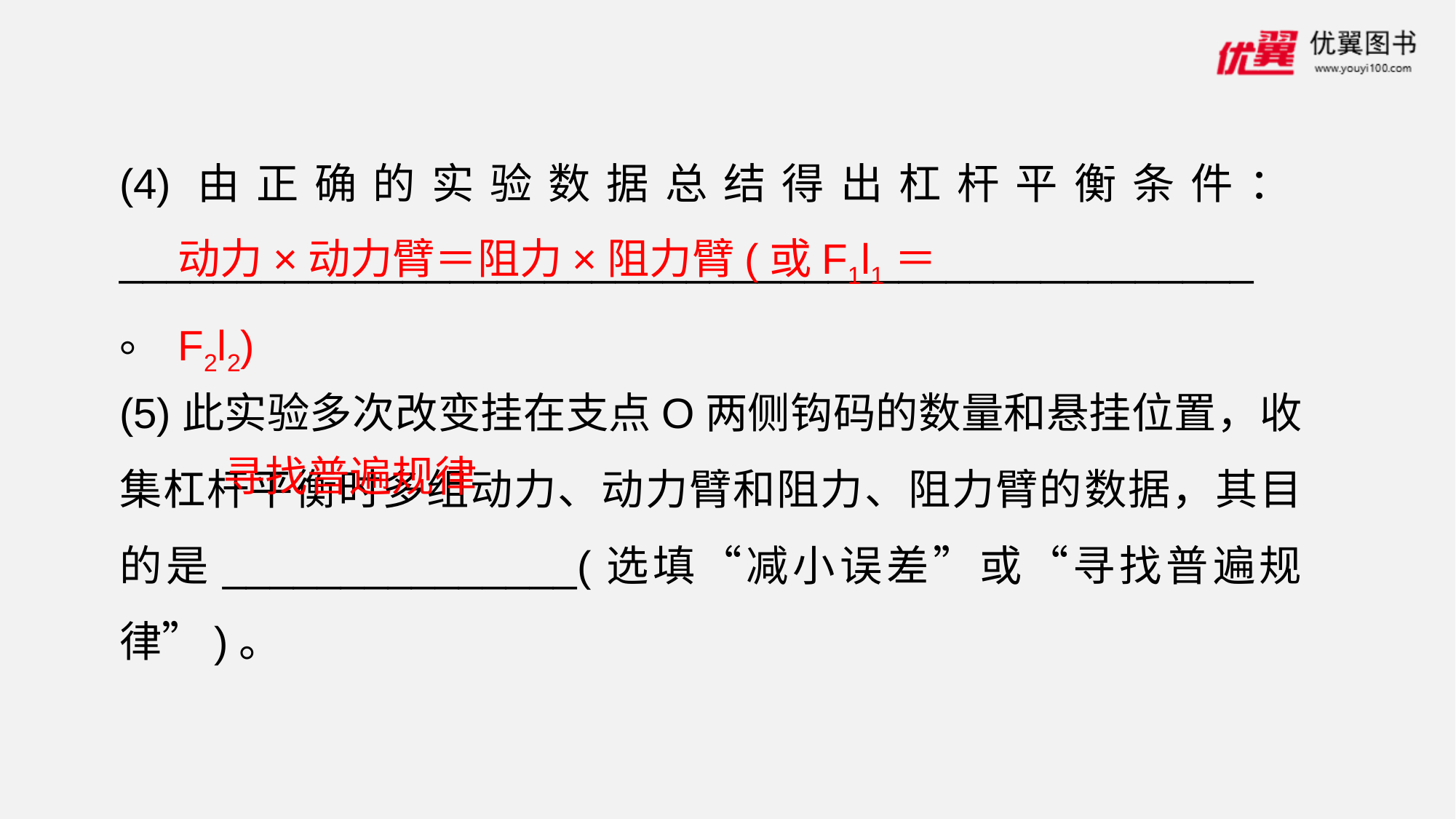

(4)由正确的实验数据总结得出杠杆平衡条件：________________________________________________。
(5)此实验多次改变挂在支点O两侧钩码的数量和悬挂位置，收集杠杆平衡时多组动力、动力臂和阻力、阻力臂的数据，其目的是_______________(选填“减小误差”或“寻找普遍规律”)。
动力×动力臂＝阻力×阻力臂(或F1l1＝F2l2)
寻找普遍规律